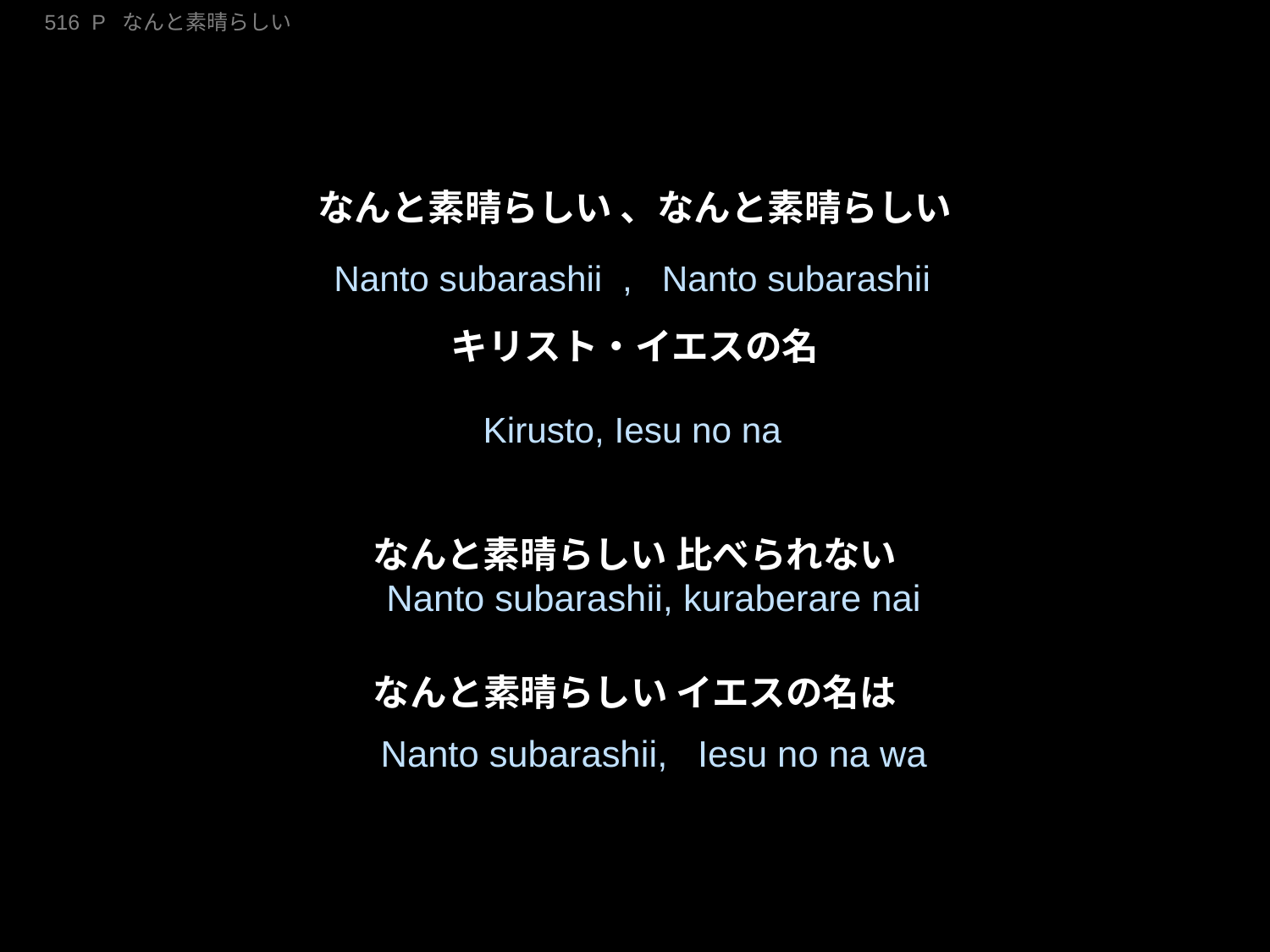

20190505.ppt
なんとすばらしい
516  P  なんと素晴らしい
なんと素晴らしい 、なんと素晴らしい

キリスト・イエスの名

なんと素晴らしい 比べられない

なんと素晴らしい イエスの名は
Nanto subarashii  ,   Nanto subarashii

Kirusto, Iesu no na

Nanto subarashii, kuraberare nai

Nanto subarashii,   Iesu no na wa